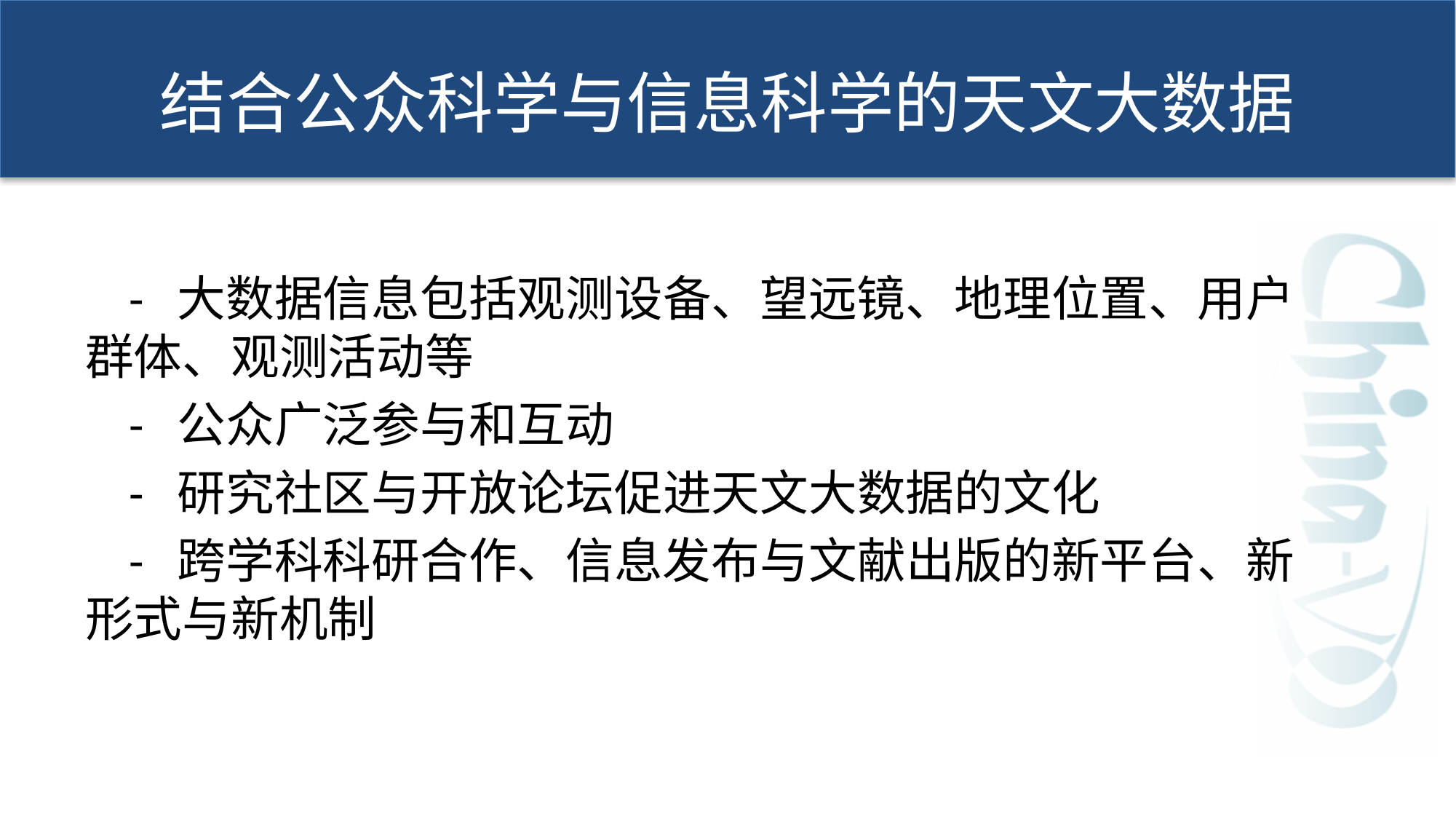

# 结合公众科学与信息科学的天文大数据

    -  大数据信息包括观测设备、望远镜、地理位置、用户群体、观测活动等
    -  公众广泛参与和互动
    -  研究社区与开放论坛促进天文大数据的文化
    -  跨学科科研合作、信息发布与文献出版的新平台、新形式与新机制